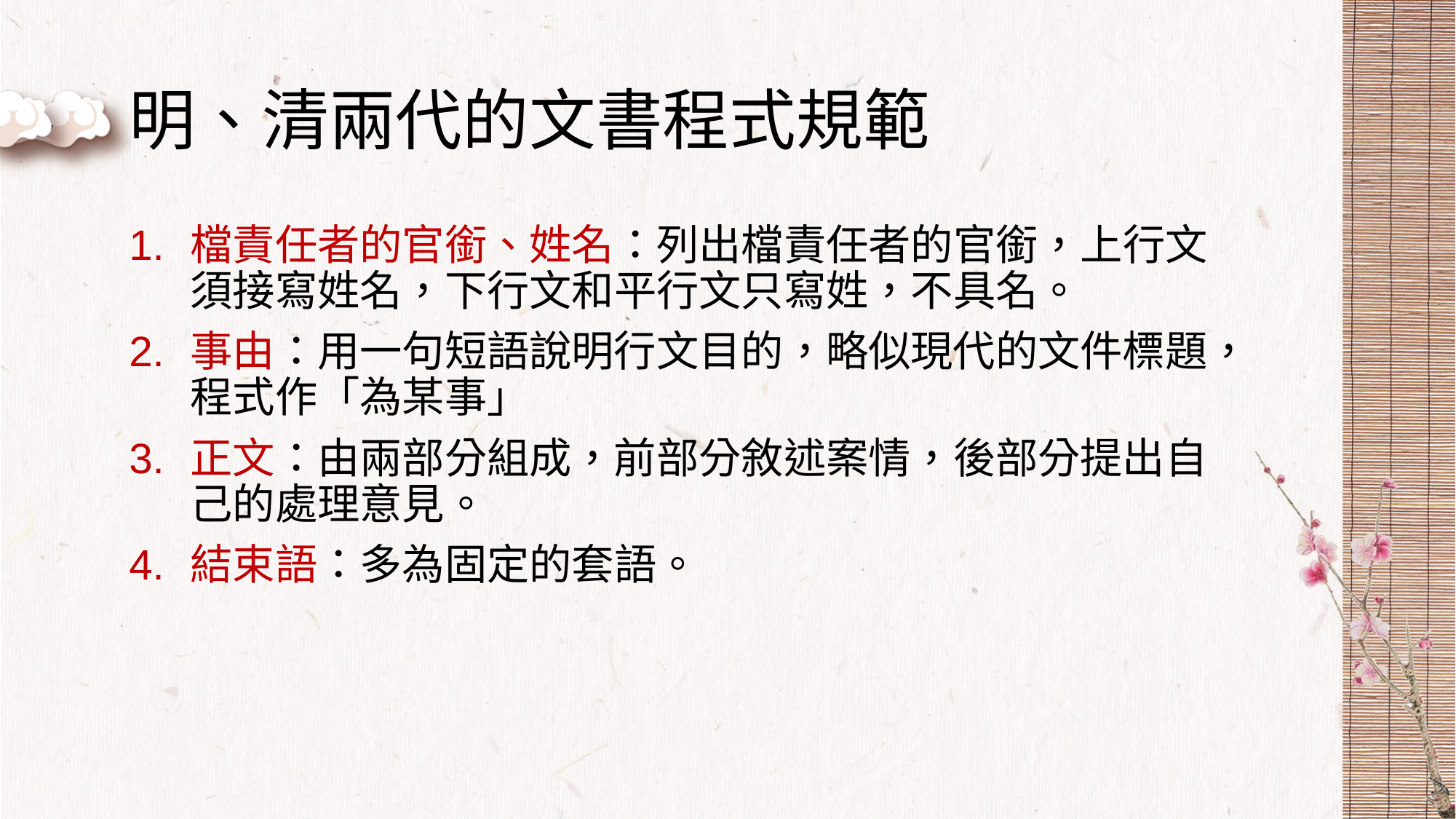

# 明、清兩代的文書程式規範
檔責任者的官銜、姓名：列出檔責任者的官銜，上行文須接寫姓名，下行文和平行文只寫姓，不具名。
事由：用一句短語說明行文目的，略似現代的文件標題，程式作「為某事」
正文：由兩部分組成，前部分敘述案情，後部分提出自己的處理意見。
結束語：多為固定的套語。